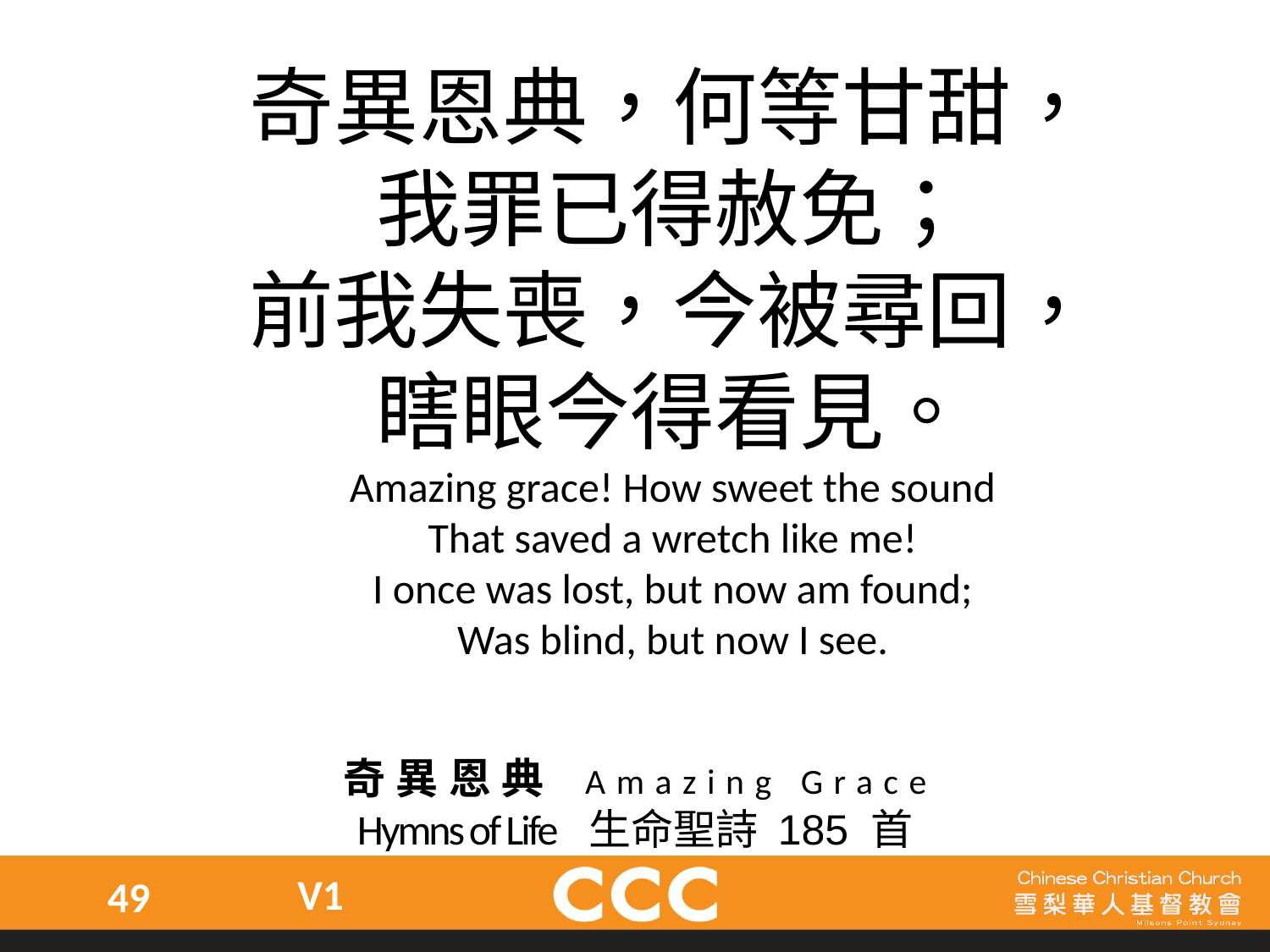

奇異恩典，何等甘甜，
我罪已得赦免；
前我失喪，今被尋回，
瞎眼今得看見。
Amazing grace! How sweet the sound
That saved a wretch like me!
I once was lost, but now am found;
Was blind, but now I see.
奇異恩典 Amazing Grace
Hymns of Life   生命聖詩 185 首
V1
49